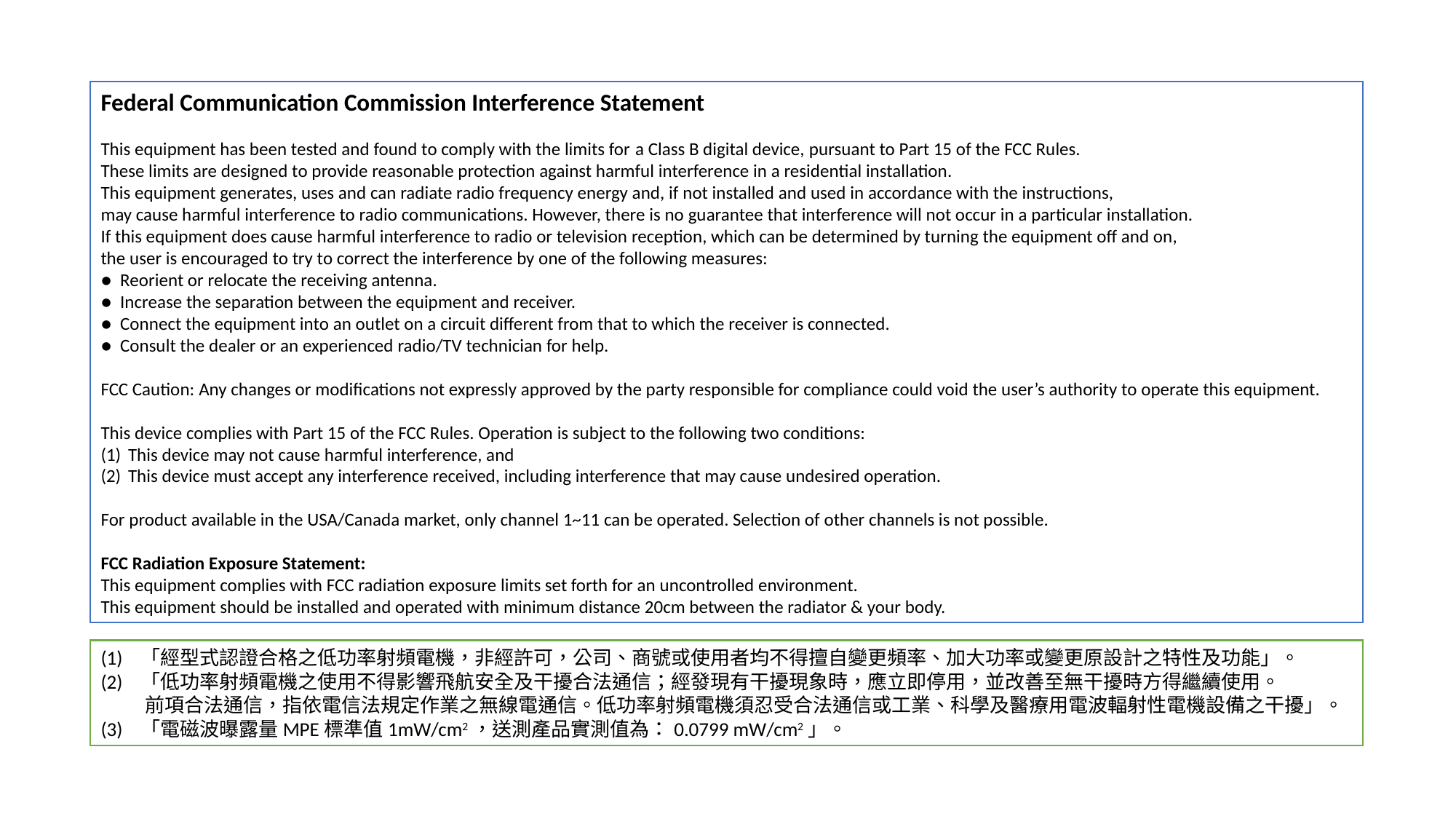

Federal Communication Commission Interference Statement

This equipment has been tested and found to comply with the limits for a Class B digital device, pursuant to Part 15 of the FCC Rules.
These limits are designed to provide reasonable protection against harmful interference in a residential installation.
This equipment generates, uses and can radiate radio frequency energy and, if not installed and used in accordance with the instructions,
may cause harmful interference to radio communications. However, there is no guarantee that interference will not occur in a particular installation.
If this equipment does cause harmful interference to radio or television reception, which can be determined by turning the equipment off and on,
the user is encouraged to try to correct the interference by one of the following measures:
●  Reorient or relocate the receiving antenna.
●  Increase the separation between the equipment and receiver.
●  Connect the equipment into an outlet on a circuit different from that to which the receiver is connected.
●  Consult the dealer or an experienced radio/TV technician for help.

FCC Caution: Any changes or modifications not expressly approved by the party responsible for compliance could void the user’s authority to operate this equipment.

This device complies with Part 15 of the FCC Rules. Operation is subject to the following two conditions:
This device may not cause harmful interference, and
This device must accept any interference received, including interference that may cause undesired operation.

For product available in the USA/Canada market, only channel 1~11 can be operated. Selection of other channels is not possible.

FCC Radiation Exposure Statement:
This equipment complies with FCC radiation exposure limits set forth for an uncontrolled environment.
This equipment should be installed and operated with minimum distance 20cm between the radiator & your body.
(1)   「經型式認證合格之低功率射頻電機，非經許可，公司、商號或使用者均不得擅自變更頻率、加大功率或變更原設計之特性及功能」。
(2)   「低功率射頻電機之使用不得影響飛航安全及干擾合法通信；經發現有干擾現象時，應立即停用，並改善至無干擾時方得繼續使用。
         前項合法通信，指依電信法規定作業之無線電通信。低功率射頻電機須忍受合法通信或工業、科學及醫療用電波輻射性電機設備之干擾」。
(3)   「電磁波曝露量MPE標準值1mW/cm2，送測產品實測值為：0.0799 mW/cm2」。